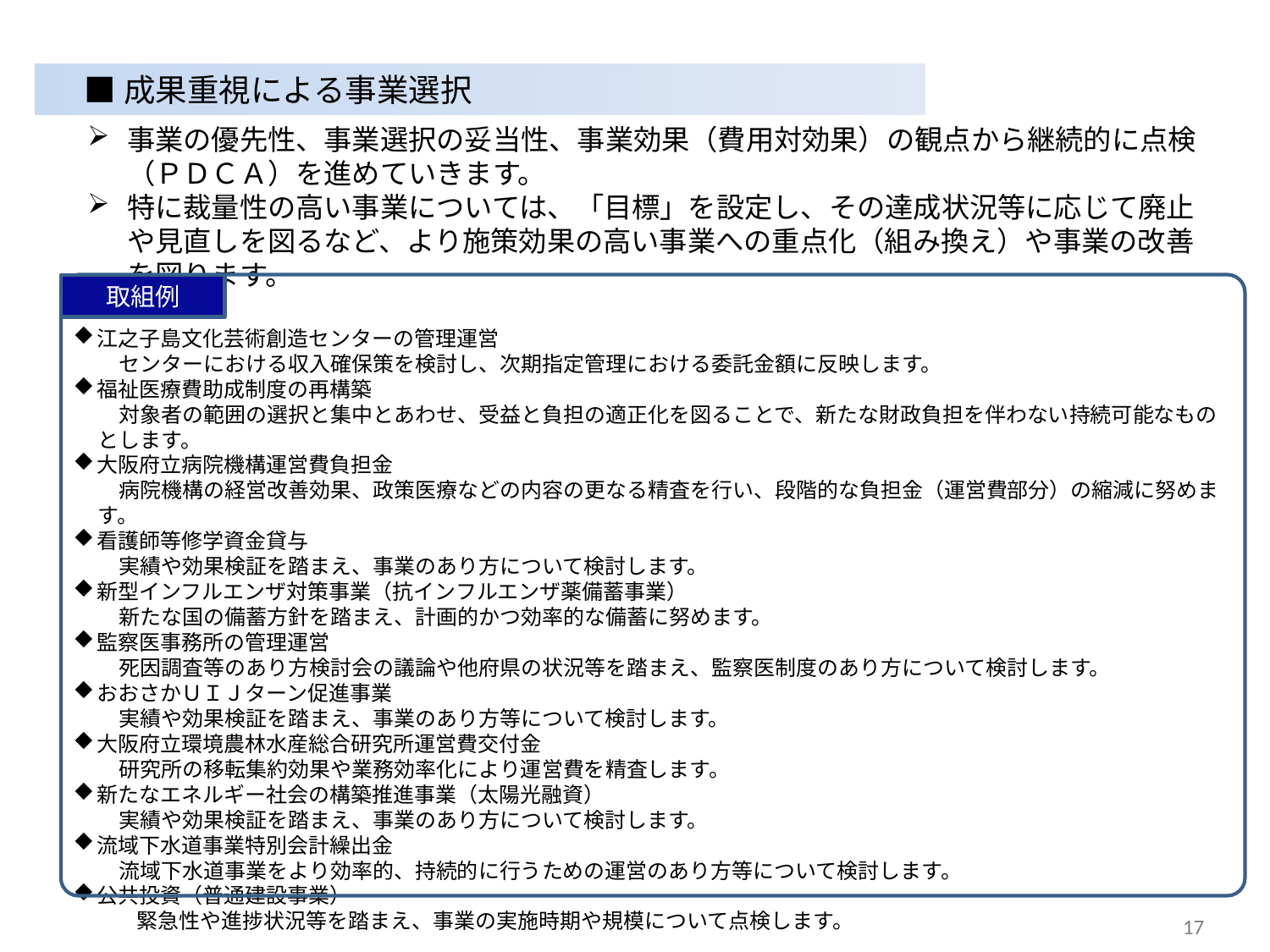

■成果重視による事業選択
事業の優先性、事業選択の妥当性、事業効果（費用対効果）の観点から継続的に点検（ＰＤＣＡ）を進めていきます。
特に裁量性の高い事業については、「目標」を設定し、その達成状況等に応じて廃止や見直しを図るなど、より施策効果の高い事業への重点化（組み換え）や事業の改善を図ります。

取組例
江之子島文化芸術創造センターの管理運営
　センターにおける収入確保策を検討し、次期指定管理における委託金額に反映します。
福祉医療費助成制度の再構築
　対象者の範囲の選択と集中とあわせ、受益と負担の適正化を図ることで、新たな財政負担を伴わない持続可能なものとします。
大阪府立病院機構運営費負担金
　病院機構の経営改善効果、政策医療などの内容の更なる精査を行い、段階的な負担金（運営費部分）の縮減に努めます。
看護師等修学資金貸与
　実績や効果検証を踏まえ、事業のあり方について検討します。
新型インフルエンザ対策事業（抗インフルエンザ薬備蓄事業）
　新たな国の備蓄方針を踏まえ、計画的かつ効率的な備蓄に努めます。
監察医事務所の管理運営
　死因調査等のあり方検討会の議論や他府県の状況等を踏まえ、監察医制度のあり方について検討します。
おおさかＵＩＪターン促進事業
　実績や効果検証を踏まえ、事業のあり方等について検討します。
大阪府立環境農林水産総合研究所運営費交付金
　研究所の移転集約効果や業務効率化により運営費を精査します。
新たなエネルギー社会の構築推進事業（太陽光融資）
　実績や効果検証を踏まえ、事業のあり方について検討します。
流域下水道事業特別会計繰出金
　流域下水道事業をより効率的、持続的に行うための運営のあり方等について検討します。
公共投資（普通建設事業）
　　　緊急性や進捗状況等を踏まえ、事業の実施時期や規模について点検します。
17